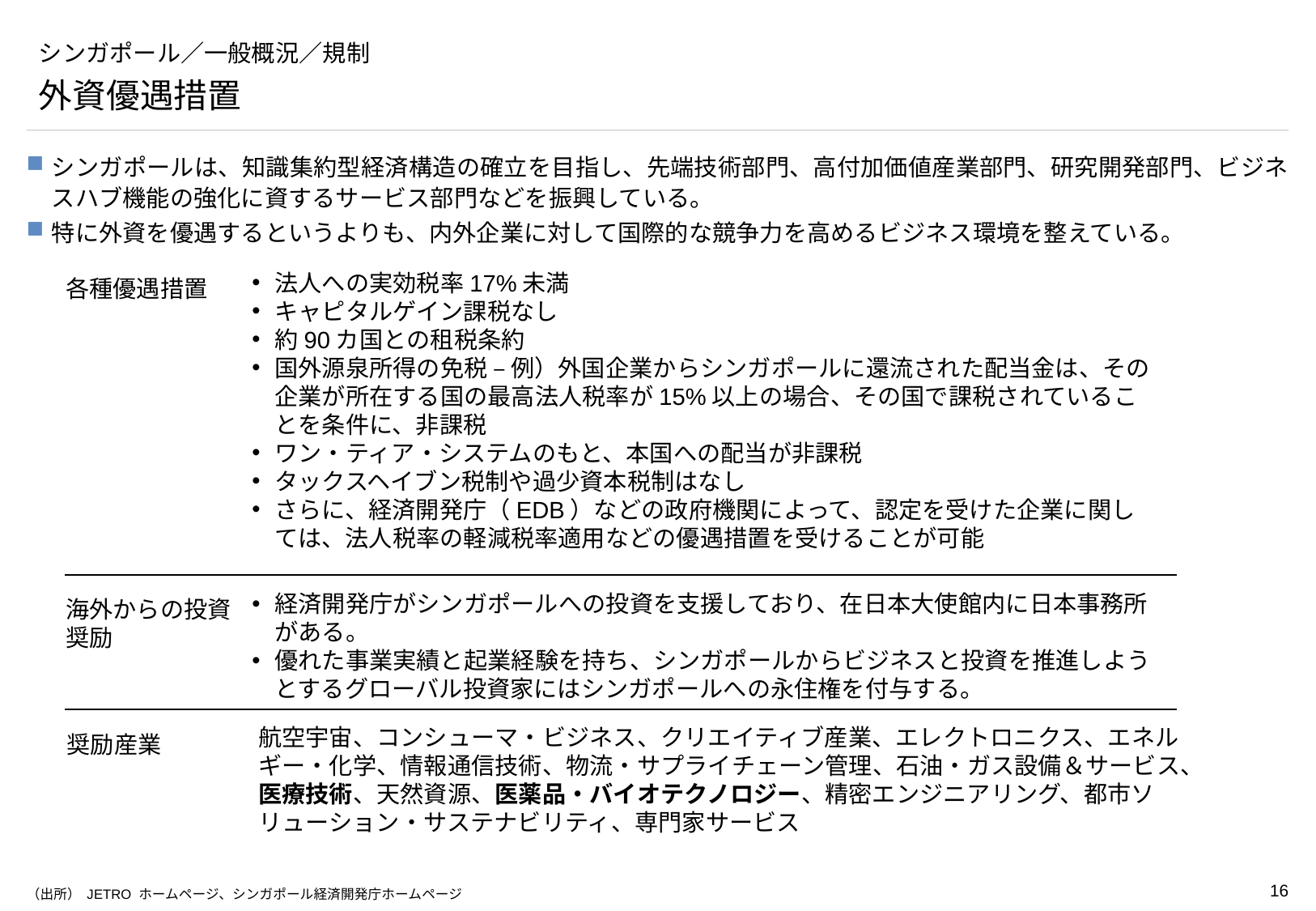

# シンガポール／一般概況／規制
外資優遇措置
シンガポールは、知識集約型経済構造の確立を目指し、先端技術部門、高付加価値産業部門、研究開発部門、ビジネスハブ機能の強化に資するサービス部門などを振興している。
特に外資を優遇するというよりも、内外企業に対して国際的な競争力を高めるビジネス環境を整えている。
法人への実効税率17%未満
キャピタルゲイン課税なし
約90カ国との租税条約
国外源泉所得の免税 – 例）外国企業からシンガポールに還流された配当金は、その企業が所在する国の最高法人税率が15%以上の場合、その国で課税されていることを条件に、非課税
ワン・ティア・システムのもと、本国への配当が非課税
タックスヘイブン税制や過少資本税制はなし
さらに、経済開発庁（EDB）などの政府機関によって、認定を受けた企業に関しては、法人税率の軽減税率適用などの優遇措置を受けることが可能

各種優遇措置
経済開発庁がシンガポールへの投資を支援しており、在日本大使館内に日本事務所がある。
優れた事業実績と起業経験を持ち、シンガポールからビジネスと投資を推進しようとするグローバル投資家にはシンガポールへの永住権を付与する。
海外からの投資奨励
航空宇宙、コンシューマ・ビジネス、クリエイティブ産業、エレクトロニクス、エネルギー・化学、情報通信技術、物流・サプライチェーン管理、石油・ガス設備＆サービス、医療技術、天然資源、医薬品・バイオテクノロジー、精密エンジニアリング、都市ソリューション・サステナビリティ、専門家サービス
奨励産業
（出所） JETRO ホームページ、シンガポール経済開発庁ホームページ